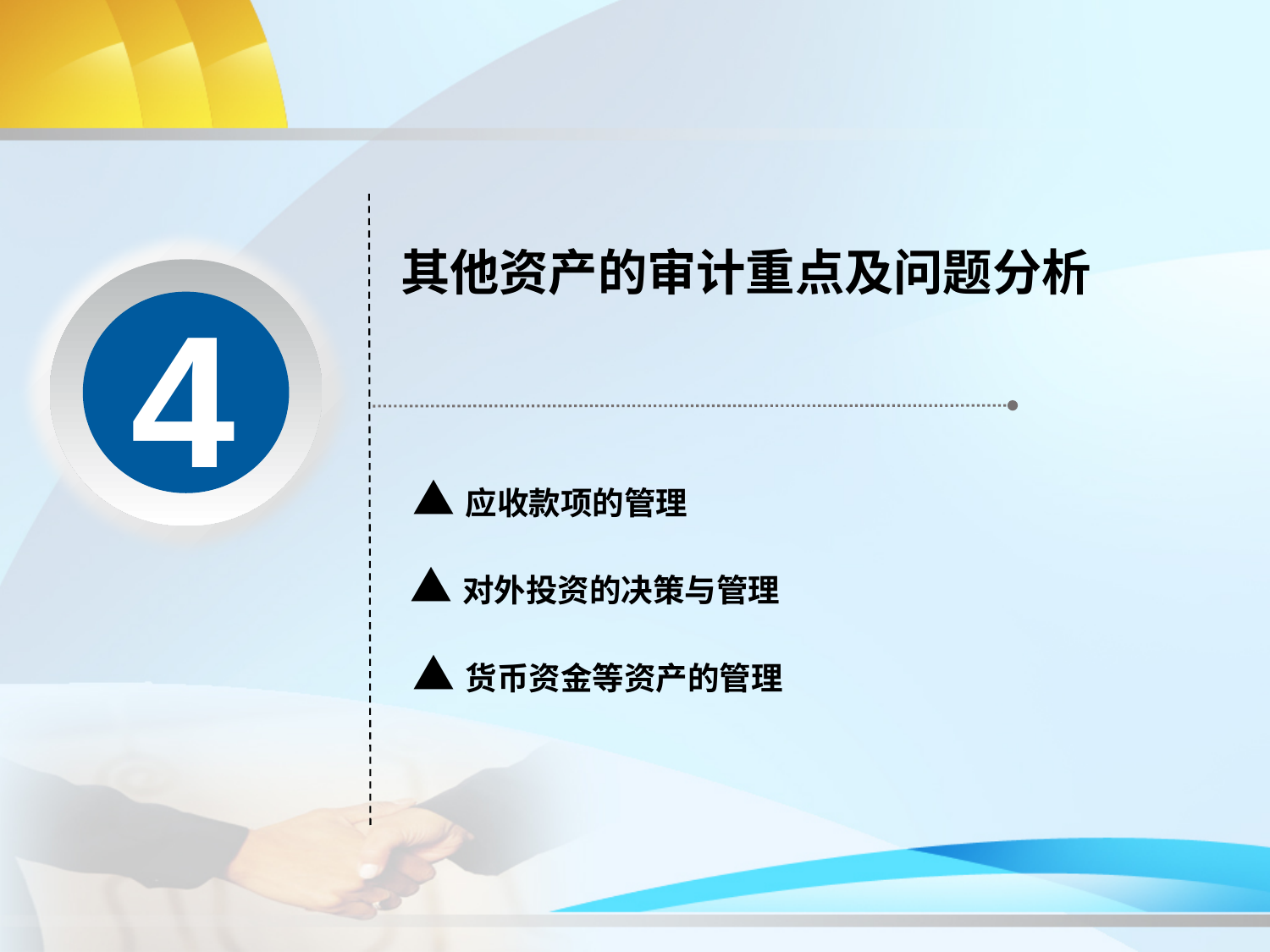

其他资产的审计重点及问题分析
4
▲应收款项的管理

▲对外投资的决策与管理
▲货币资金等资产的管理